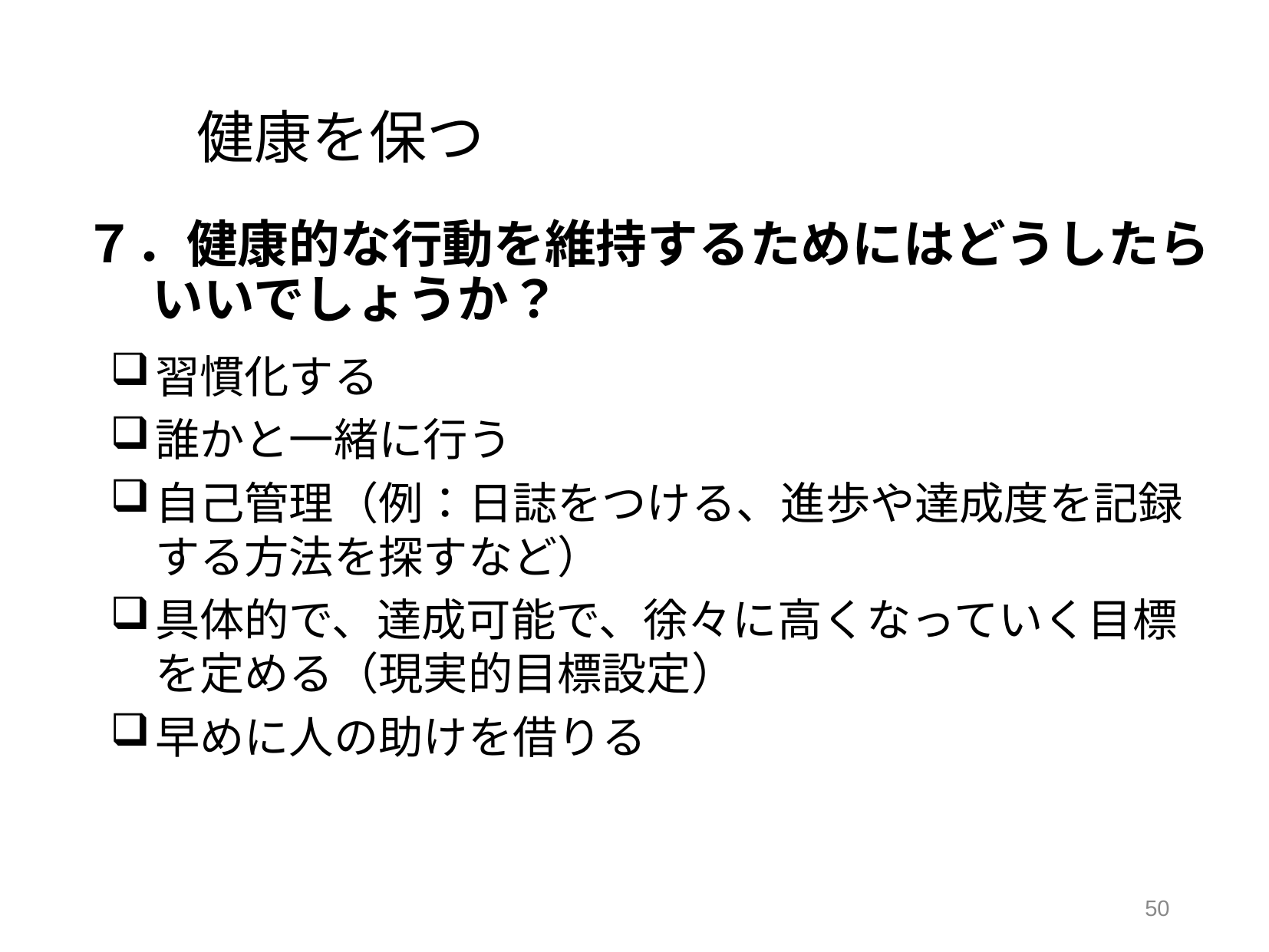

健康を保つ
７．健康的な行動を維持するためにはどうしたらいいでしょうか？
習慣化する
誰かと一緒に行う
自己管理（例：日誌をつける、進歩や達成度を記録する方法を探すなど）
具体的で、達成可能で、徐々に高くなっていく目標を定める（現実的目標設定）
早めに人の助けを借りる
50